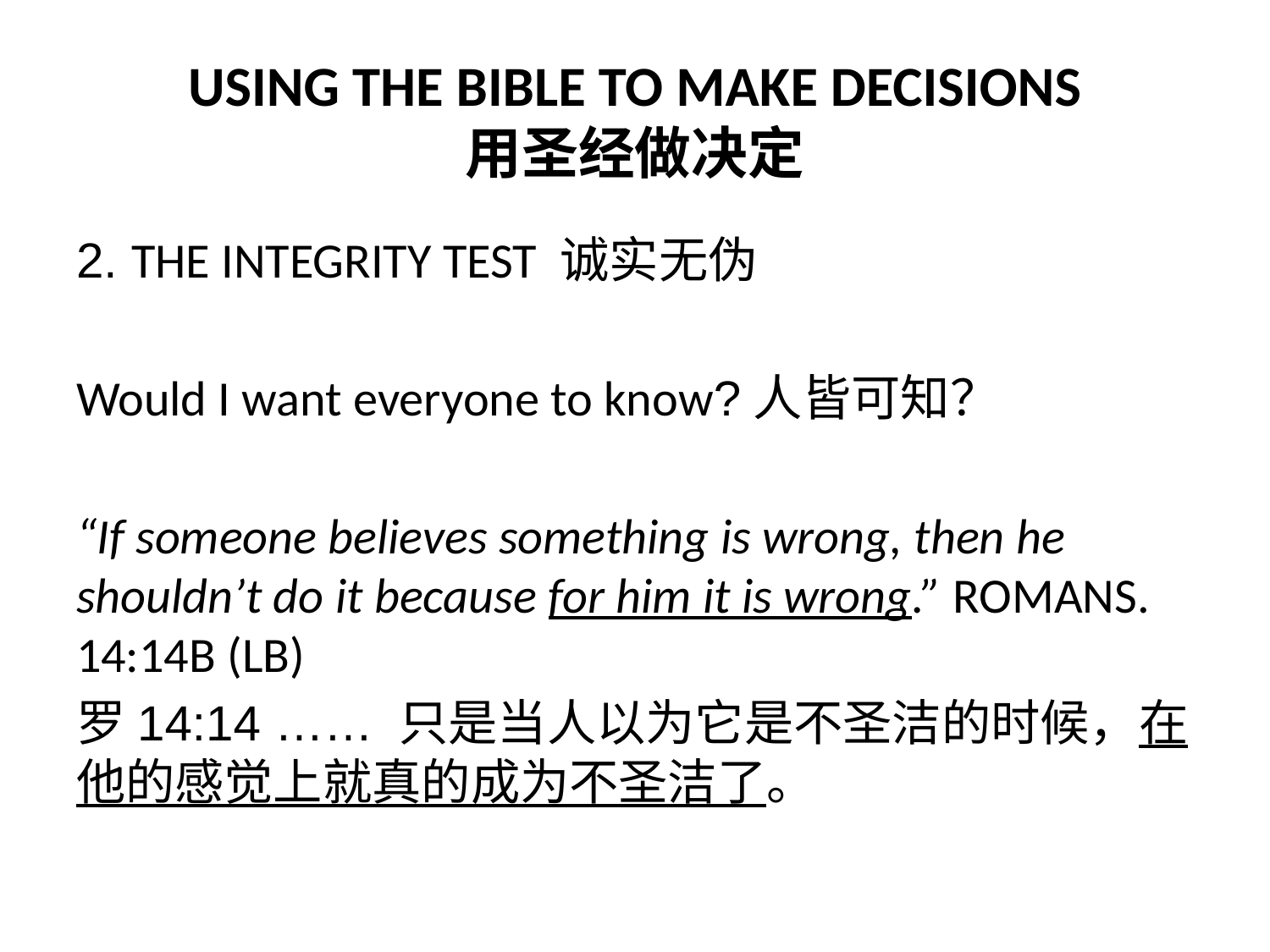

# USING THE BIBLE TO MAKE DECISIONS 用圣经做决定
2. THE INTEGRITY TEST 诚实无伪

Would I want everyone to know?人皆可知？

“If someone believes something is wrong, then he shouldn’t do it because for him it is wrong.” ROMANS. 14:14B (LB)
罗14:14 …… 只是当人以为它是不圣洁的时候，在他的感觉上就真的成为不圣洁了。